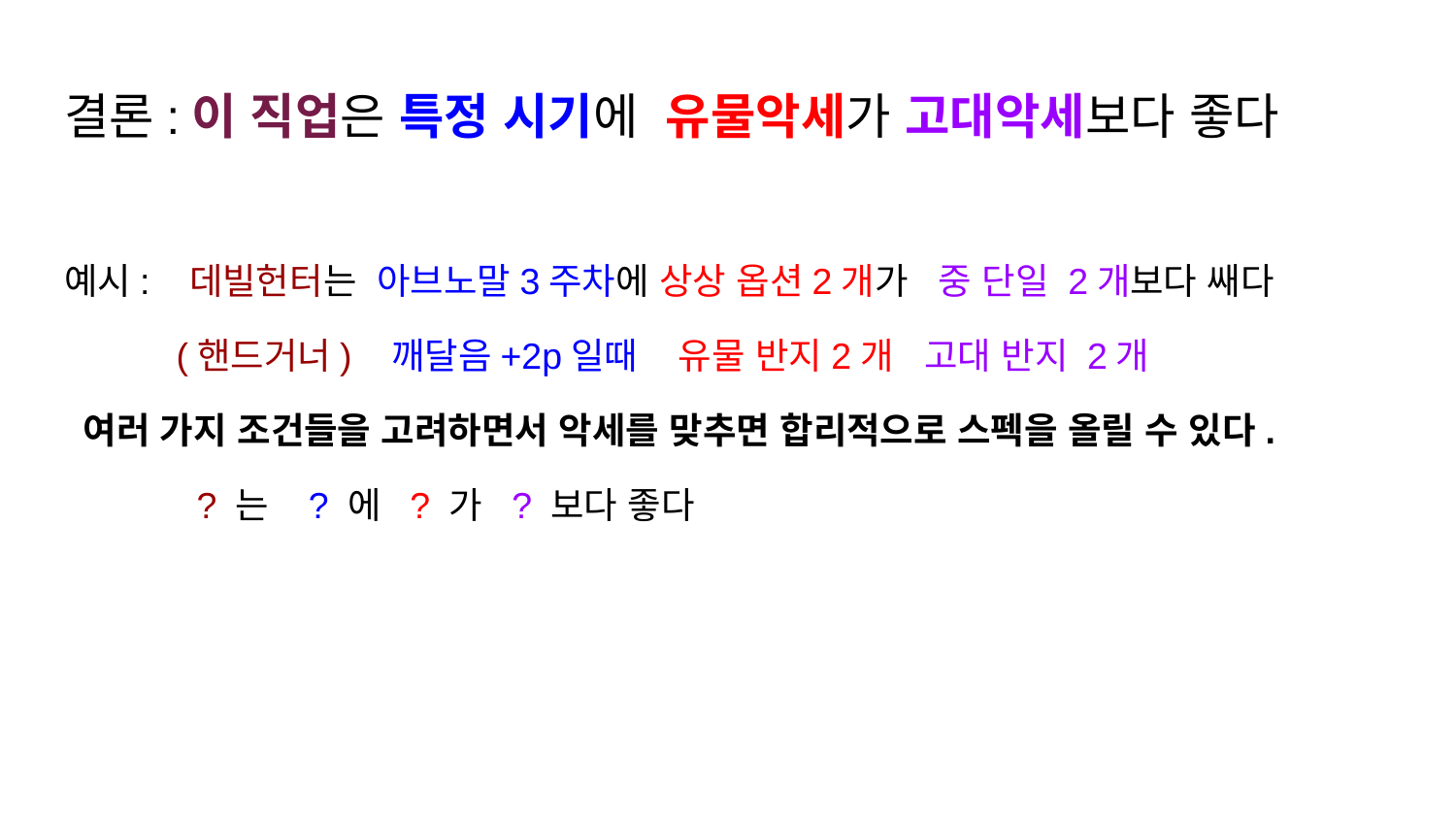

# 결론:이 직업은 특정 시기에  유물악세가 고대악세보다 좋다
예시:   데빌헌터는  아브노말3주차에 상상 옵션2개가   중 단일 2개보다 쌔다
           (핸드거너)   깨달음+2p일때    유물 반지2개   고대 반지 2개
 여러 가지 조건들을 고려하면서 악세를 맞추면 합리적으로 스펙을 올릴 수 있다.
             ? 는   ? 에  ? 가  ? 보다 좋다